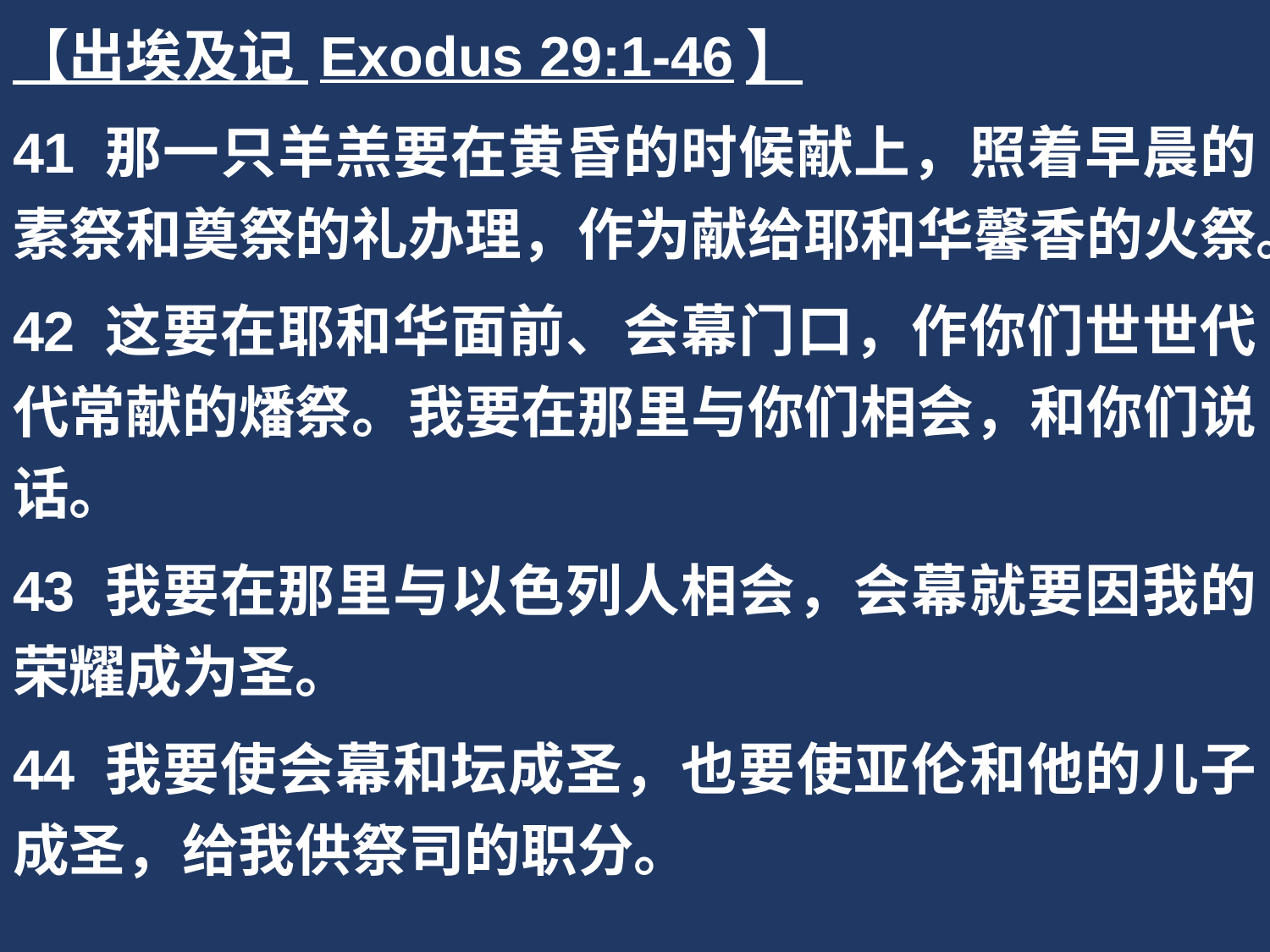

【出埃及记 Exodus 29:1-46】
41 那一只羊羔要在黄昏的时候献上，照着早晨的素祭和奠祭的礼办理，作为献给耶和华馨香的火祭。
42 这要在耶和华面前、会幕门口，作你们世世代代常献的燔祭。我要在那里与你们相会，和你们说话。
43 我要在那里与以色列人相会，会幕就要因我的荣耀成为圣。
44 我要使会幕和坛成圣，也要使亚伦和他的儿子成圣，给我供祭司的职分。